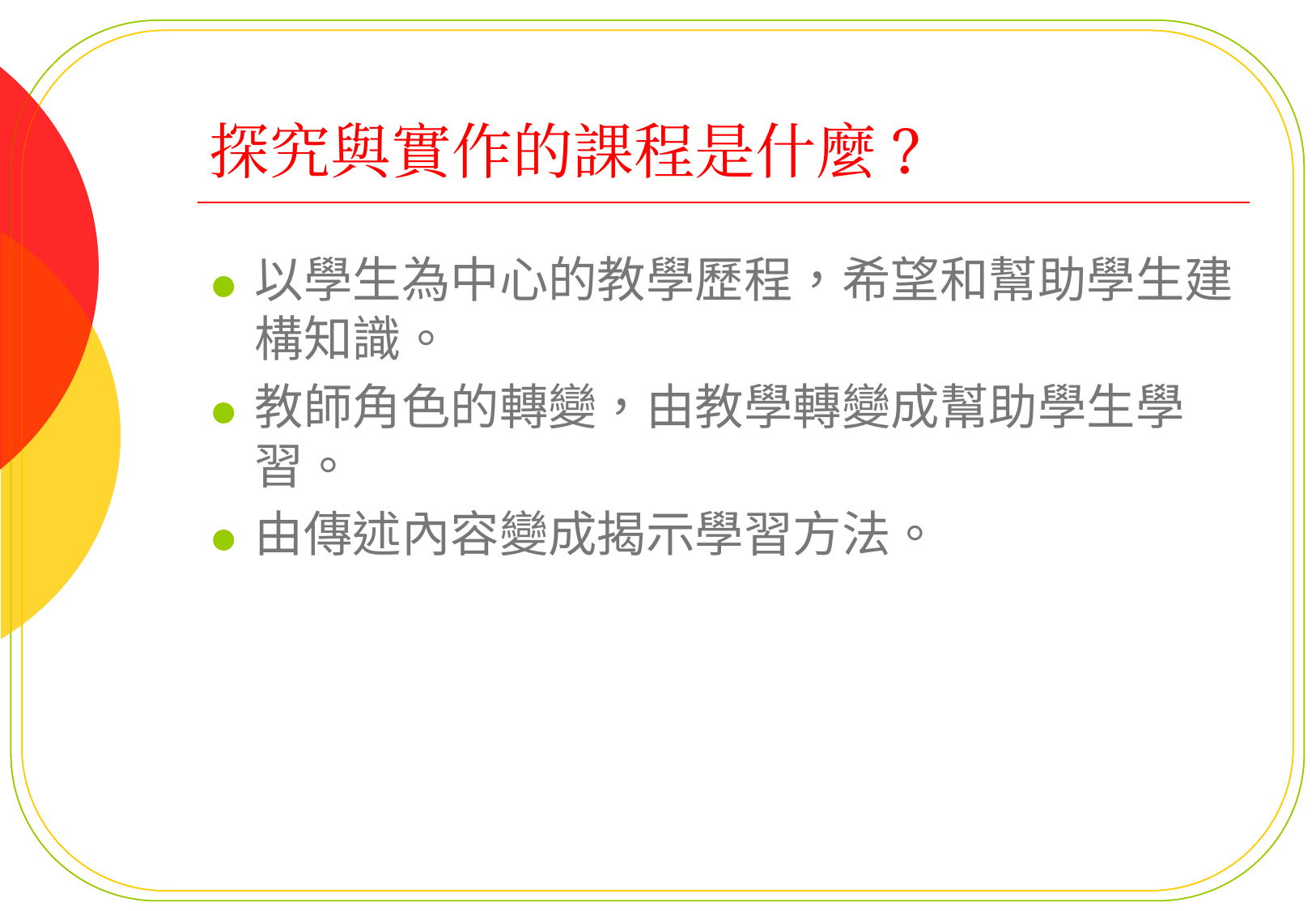

# 探究與實作的課程是什麼?
以學生為中心的教學歷程，希望和幫助學生建構知識。
教師角色的轉變，由教學轉變成幫助學生學習。
由傳述內容變成揭示學習方法。